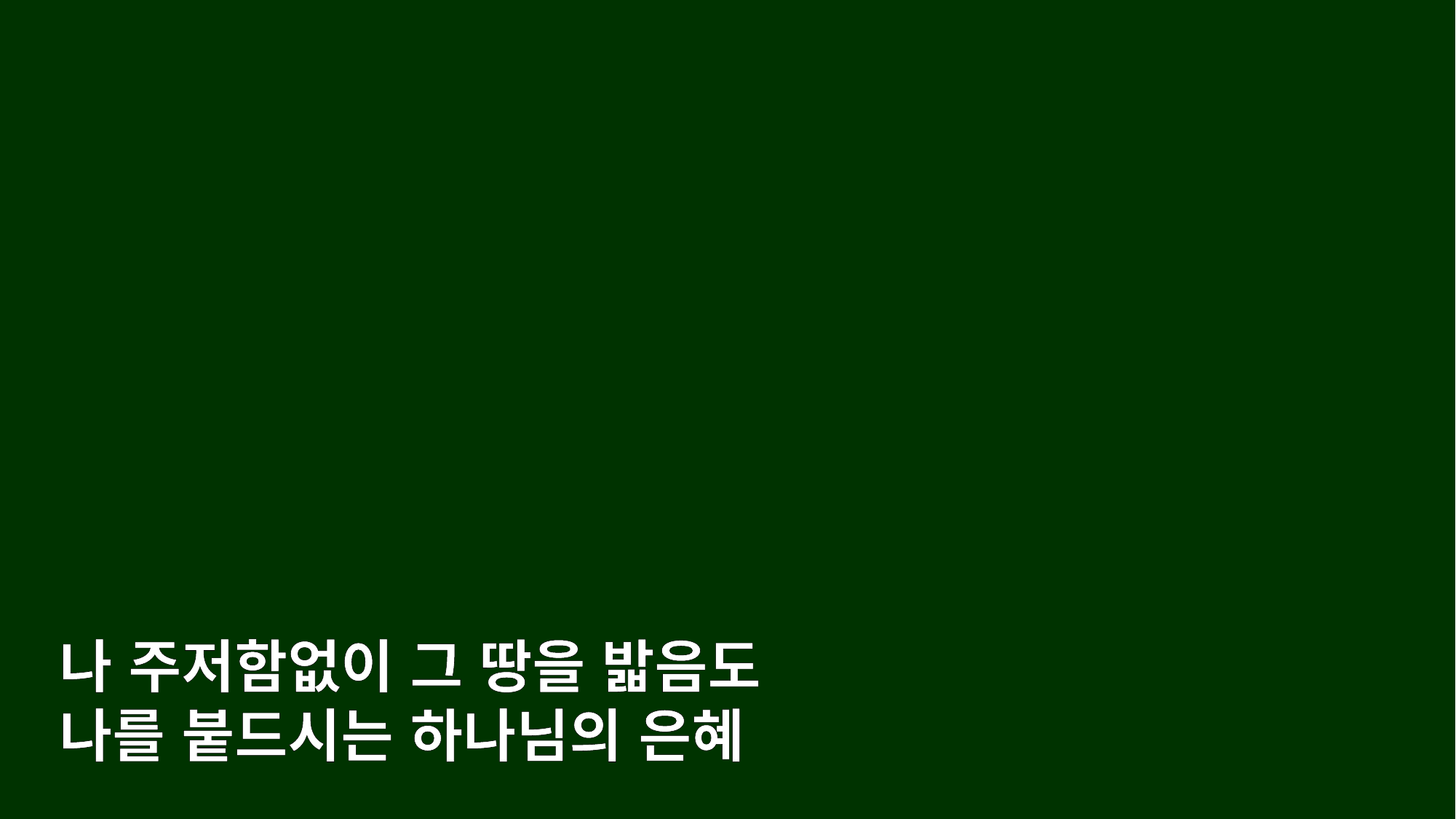

나 주저함없이 그 땅을 밟음도
나를 붙드시는 하나님의 은혜